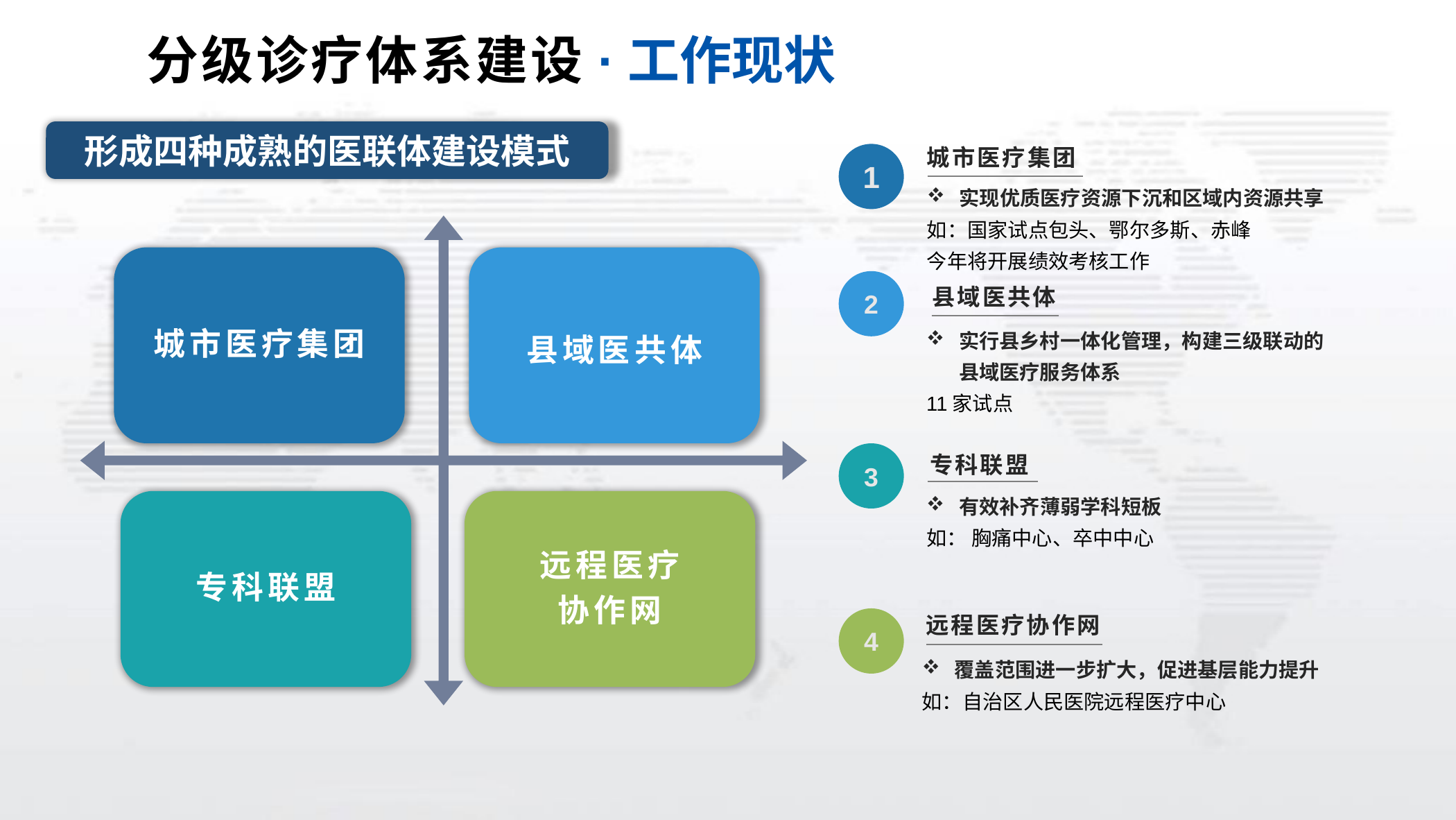

分级诊疗体系建设·工作现状
形成四种成熟的医联体建设模式
城市医疗集团
1
实现优质医疗资源下沉和区域内资源共享
如：国家试点包头、鄂尔多斯、赤峰
今年将开展绩效考核工作
2
县域医共体
实行县乡村一体化管理，构建三级联动的县域医疗服务体系
11家试点
专科联盟
3
有效补齐薄弱学科短板
如： 胸痛中心、卒中中心
远程医疗协作网
4
覆盖范围进一步扩大，促进基层能力提升
如：自治区人民医院远程医疗中心

城市医疗集团
县域医共体
专科联盟
远程医疗
协作网